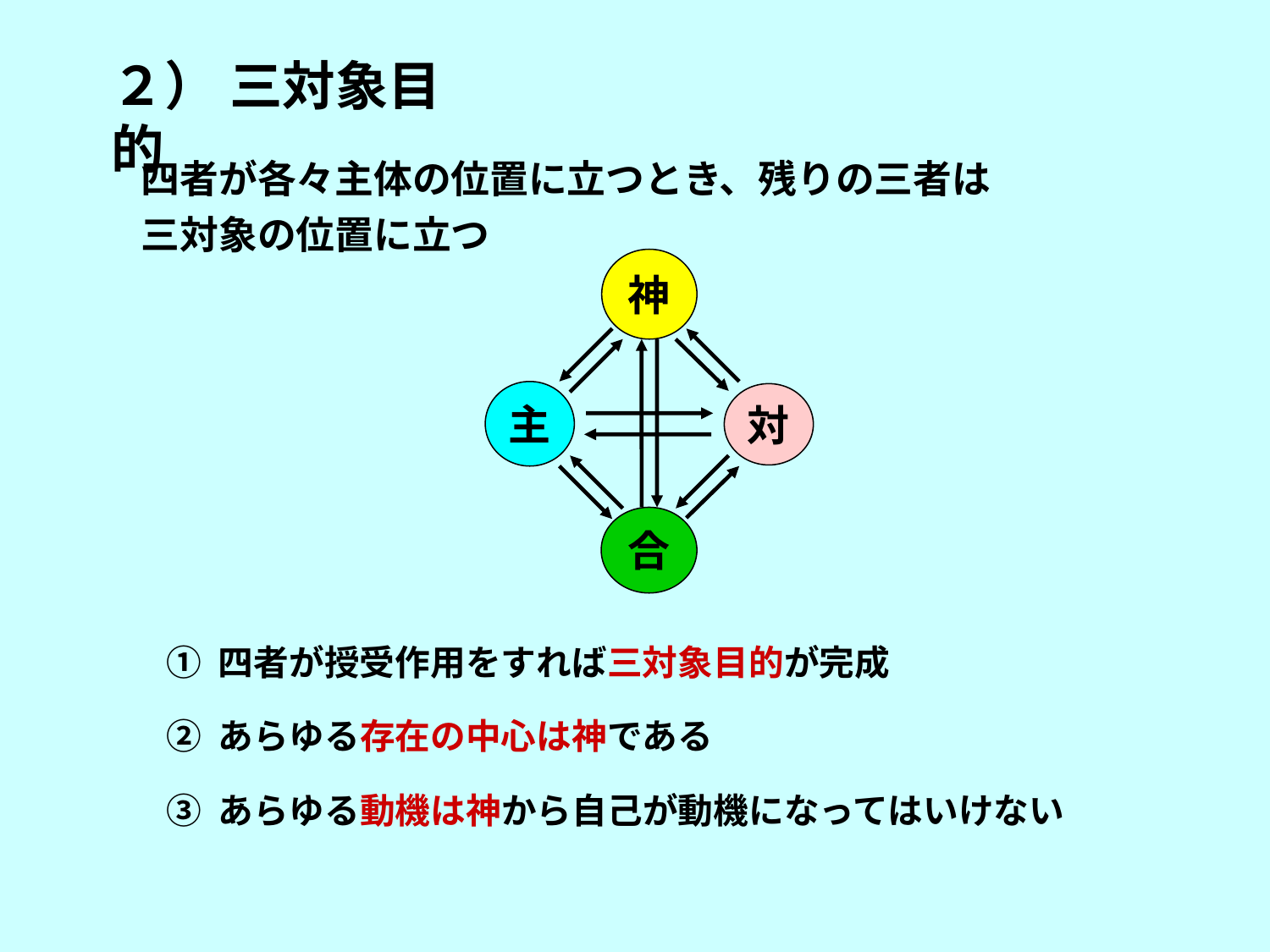

２） 三対象目的
四者が各々主体の位置に立つとき、残りの三者は
三対象の位置に立つ
神

主
対

合
① 四者が授受作用をすれば三対象目的が完成
② あらゆる存在の中心は神である
③ あらゆる動機は神から自己が動機になってはいけない